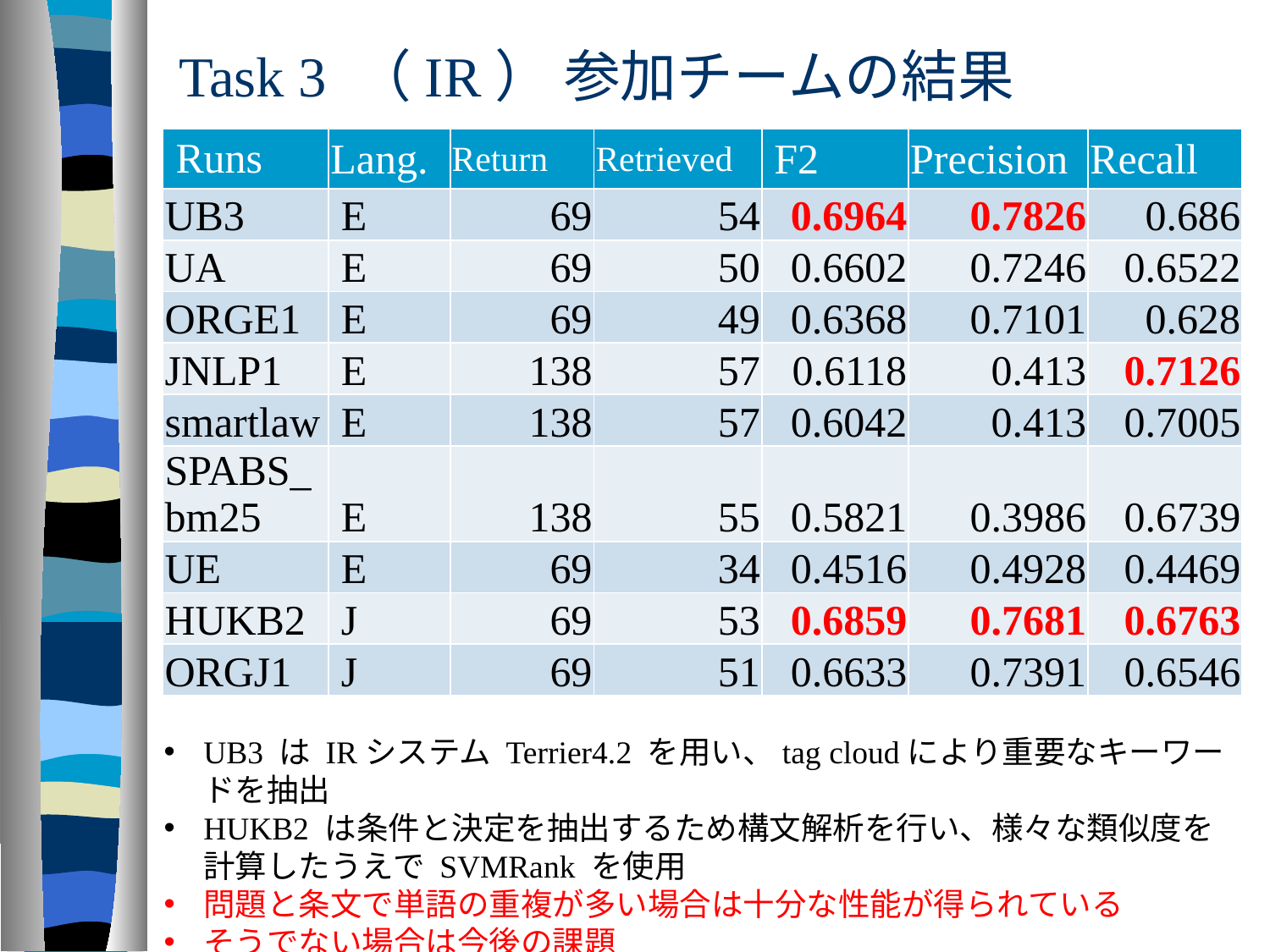

# Task 3 （IR） 参加チームの結果
| Runs | Lang. | Return | Retrieved | F2 | Precision | Recall |
| --- | --- | --- | --- | --- | --- | --- |
| UB3 | E | 69 | 54 | 0.6964 | 0.7826 | 0.686 |
| UA | E | 69 | 50 | 0.6602 | 0.7246 | 0.6522 |
| ORGE1 | E | 69 | 49 | 0.6368 | 0.7101 | 0.628 |
| JNLP1 | E | 138 | 57 | 0.6118 | 0.413 | 0.7126 |
| smartlaw | E | 138 | 57 | 0.6042 | 0.413 | 0.7005 |
| SPABS\_bm25 | E | 138 | 55 | 0.5821 | 0.3986 | 0.6739 |
| UE | E | 69 | 34 | 0.4516 | 0.4928 | 0.4469 |
| HUKB2 | J | 69 | 53 | 0.6859 | 0.7681 | 0.6763 |
| ORGJ1 | J | 69 | 51 | 0.6633 | 0.7391 | 0.6546 |
UB3 は IRシステム Terrier4.2 を用い、tag cloudにより重要なキーワードを抽出
HUKB2 は条件と決定を抽出するため構文解析を行い、様々な類似度を計算したうえで SVMRank を使用
問題と条文で単語の重複が多い場合は十分な性能が得られている
そうでない場合は今後の課題